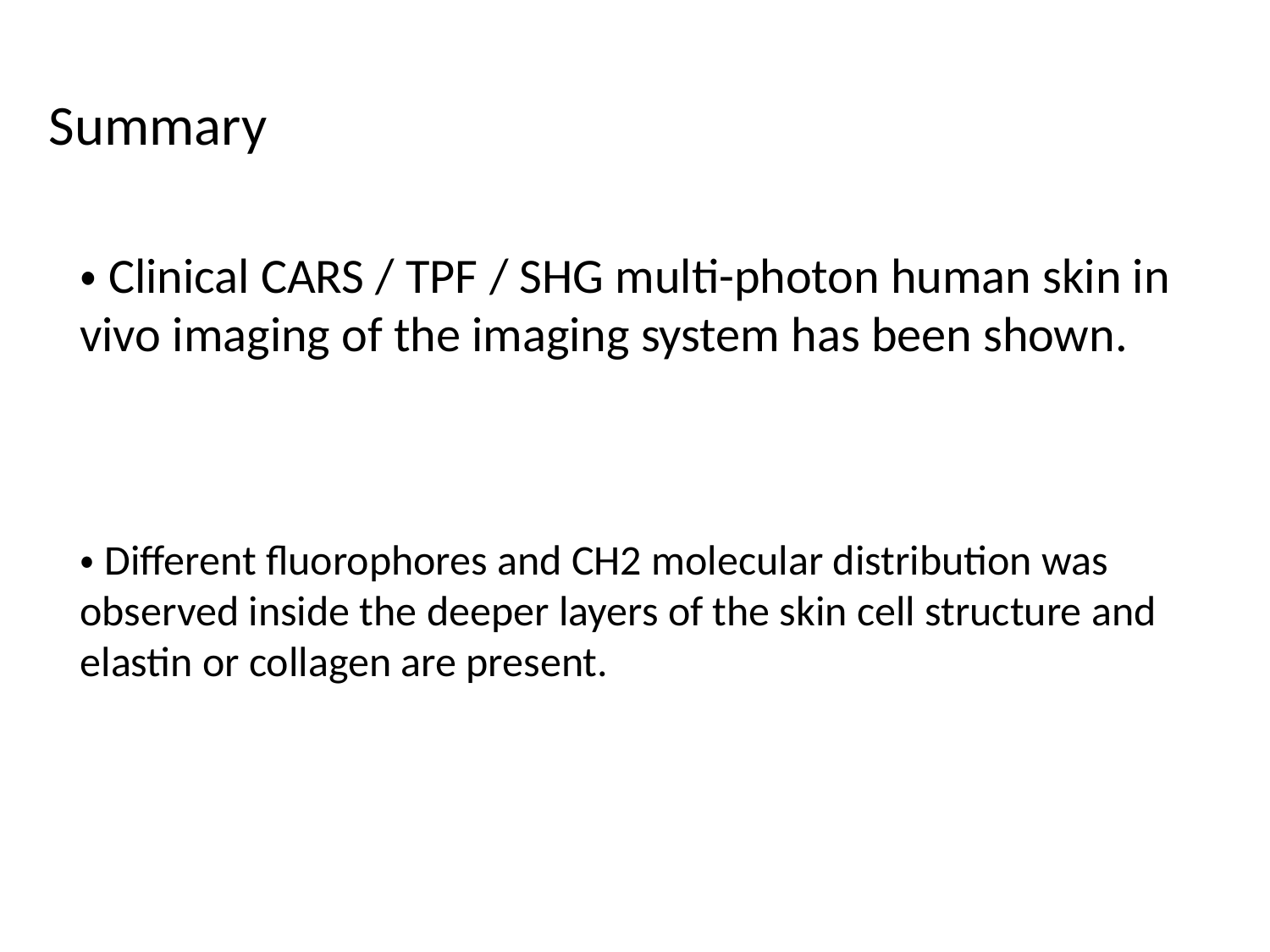

Summary
・Clinical CARS / TPF / SHG multi-photon human skin in vivo imaging of the imaging system has been shown.
・Different fluorophores and CH2 molecular distribution was observed inside the deeper layers of the skin cell structure and elastin or collagen are present.